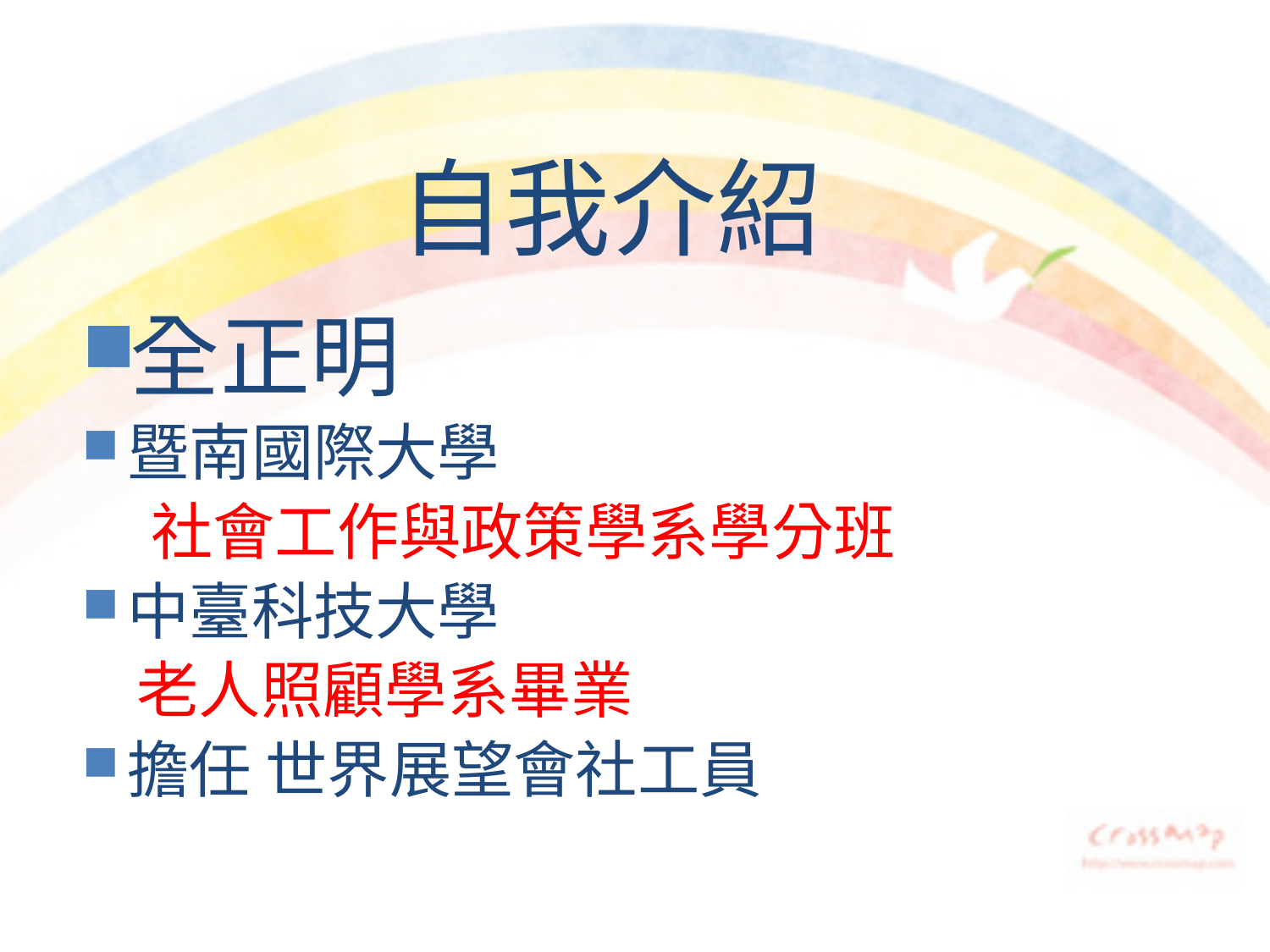

# 自我介紹
全正明
暨南國際大學
    社會工作與政策學系學分班
中臺科技大學
   老人照顧學系畢業
擔任 世界展望會社工員